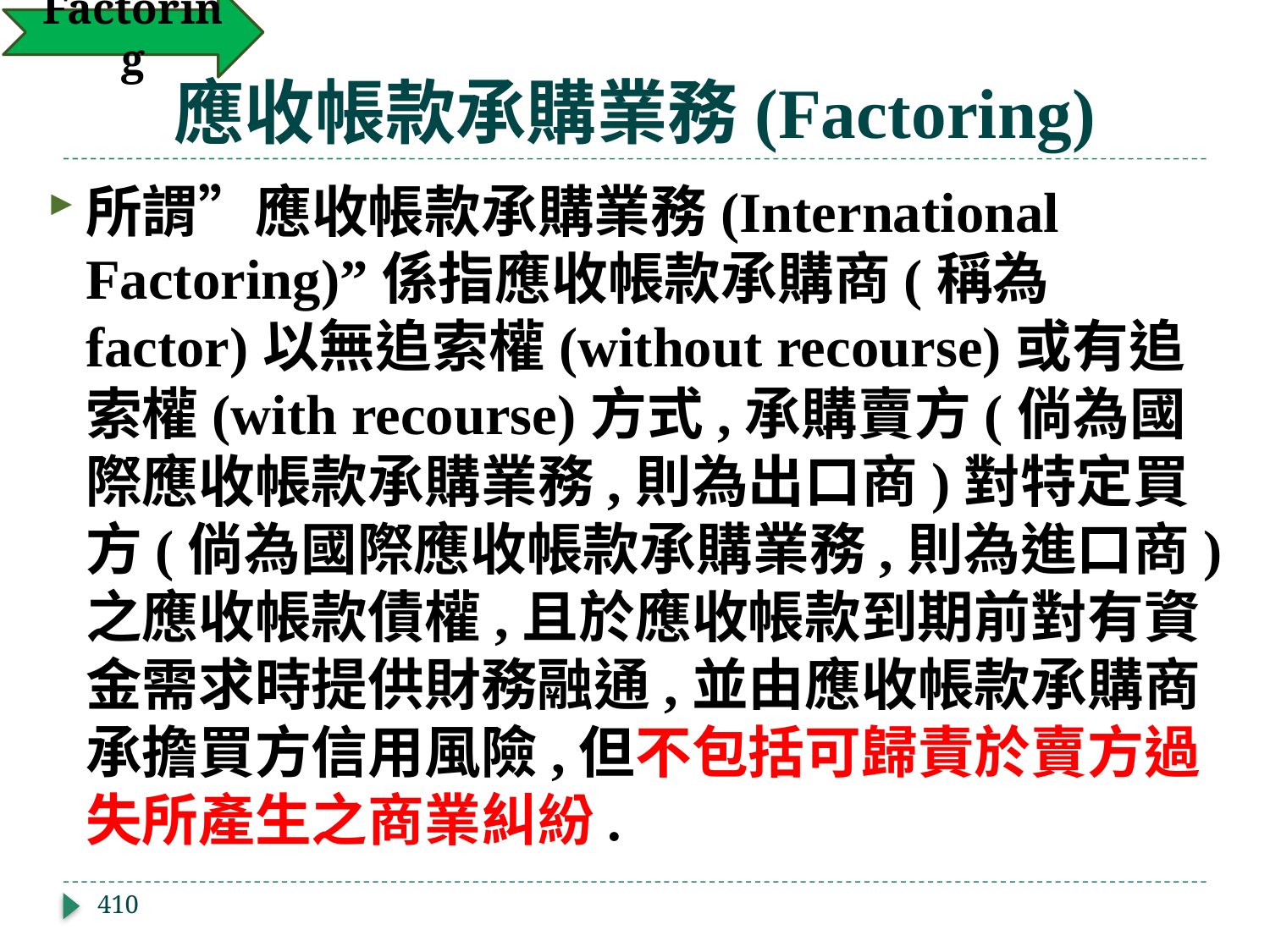

Factoring
# 應收帳款承購業務(Factoring)
所謂”應收帳款承購業務(International Factoring)”係指應收帳款承購商(稱為factor)以無追索權(without recourse)或有追索權(with recourse)方式,承購賣方(倘為國際應收帳款承購業務,則為出口商)對特定買方(倘為國際應收帳款承購業務,則為進口商)之應收帳款債權,且於應收帳款到期前對有資金需求時提供財務融通,並由應收帳款承購商承擔買方信用風險,但不包括可歸責於賣方過失所產生之商業糾紛.
410